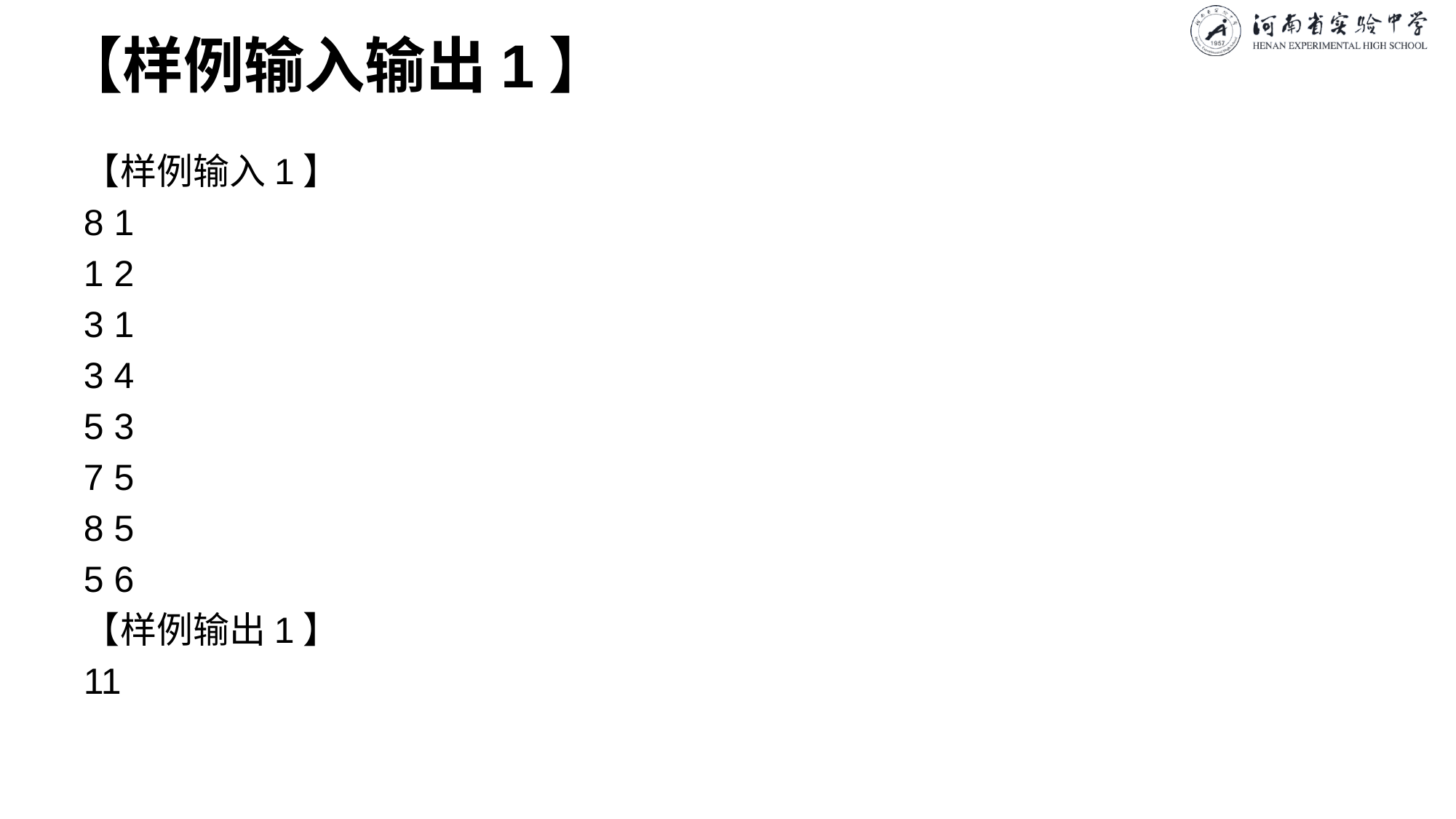

# 【样例输入输出1】
【样例输入1】
8 1
1 2
3 1
3 4
5 3
7 5
8 5
5 6
【样例输出1】
11